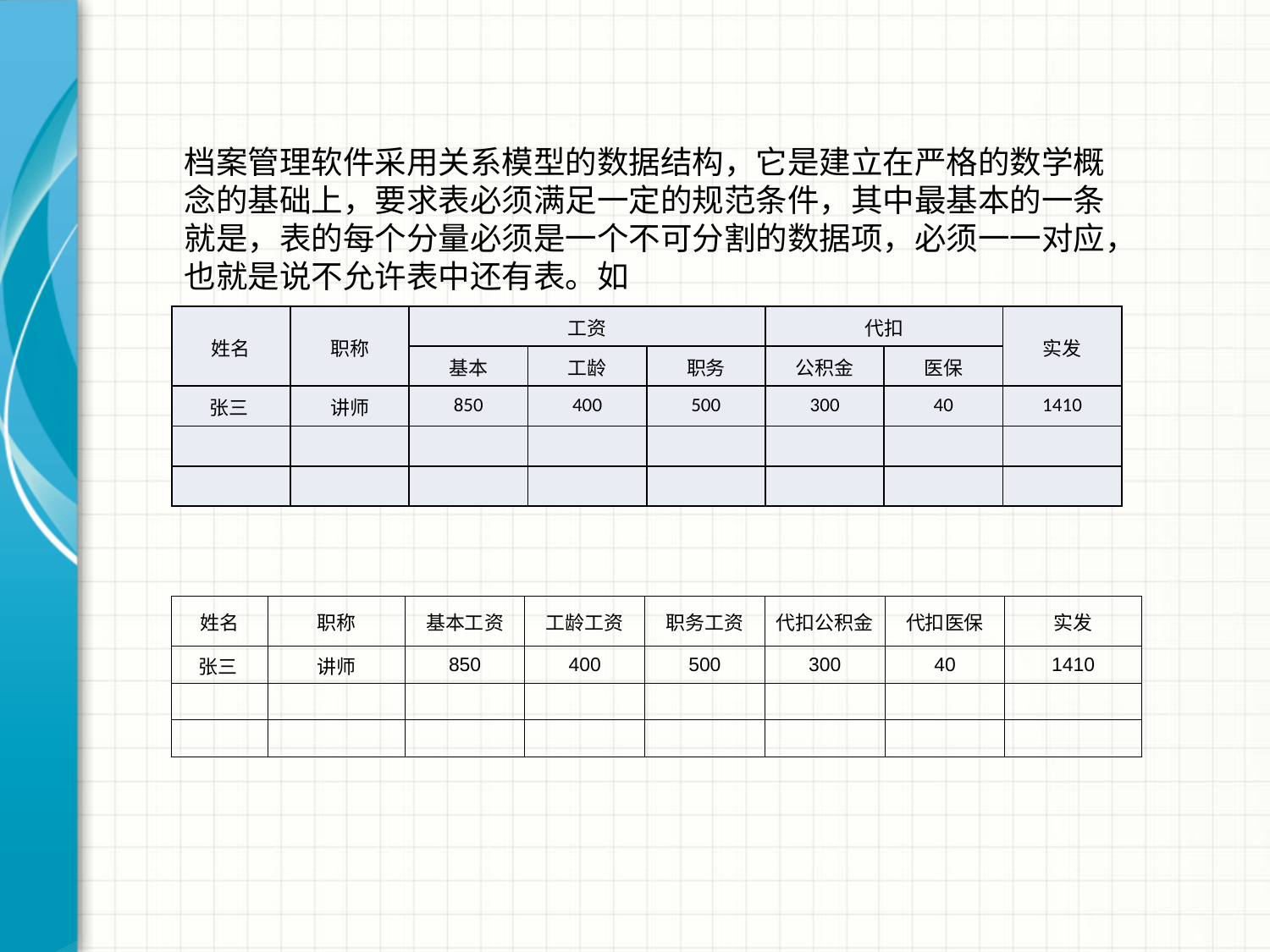

档案管理软件采用关系模型的数据结构，它是建立在严格的数学概念的基础上，要求表必须满足一定的规范条件，其中最基本的一条就是，表的每个分量必须是一个不可分割的数据项，必须一一对应，也就是说不允许表中还有表。如
| 姓名 | 职称 | 工资 |  |  | 代扣 |  | 实发 |
| --- | --- | --- | --- | --- | --- | --- | --- |
|  |  | 基本 | 工龄 | 职务 | 公积金 | 医保 |  |
| 张三 | 讲师 | 850 | 400 | 500 | 300 | 40 | 1410 |
|  |  |  |  |  |  |  |  |
|  |  |  |  |  |  |  |  |
| 姓名 | 职称 | 基本工资 | 工龄工资 | 职务工资 | 代扣公积金 | 代扣医保 | 实发 |
| --- | --- | --- | --- | --- | --- | --- | --- |
| 张三 | 讲师 | 850 | 400 | 500 | 300 | 40 | 1410 |
|  |  |  |  |  |  |  |  |
|  |  |  |  |  |  |  |  |